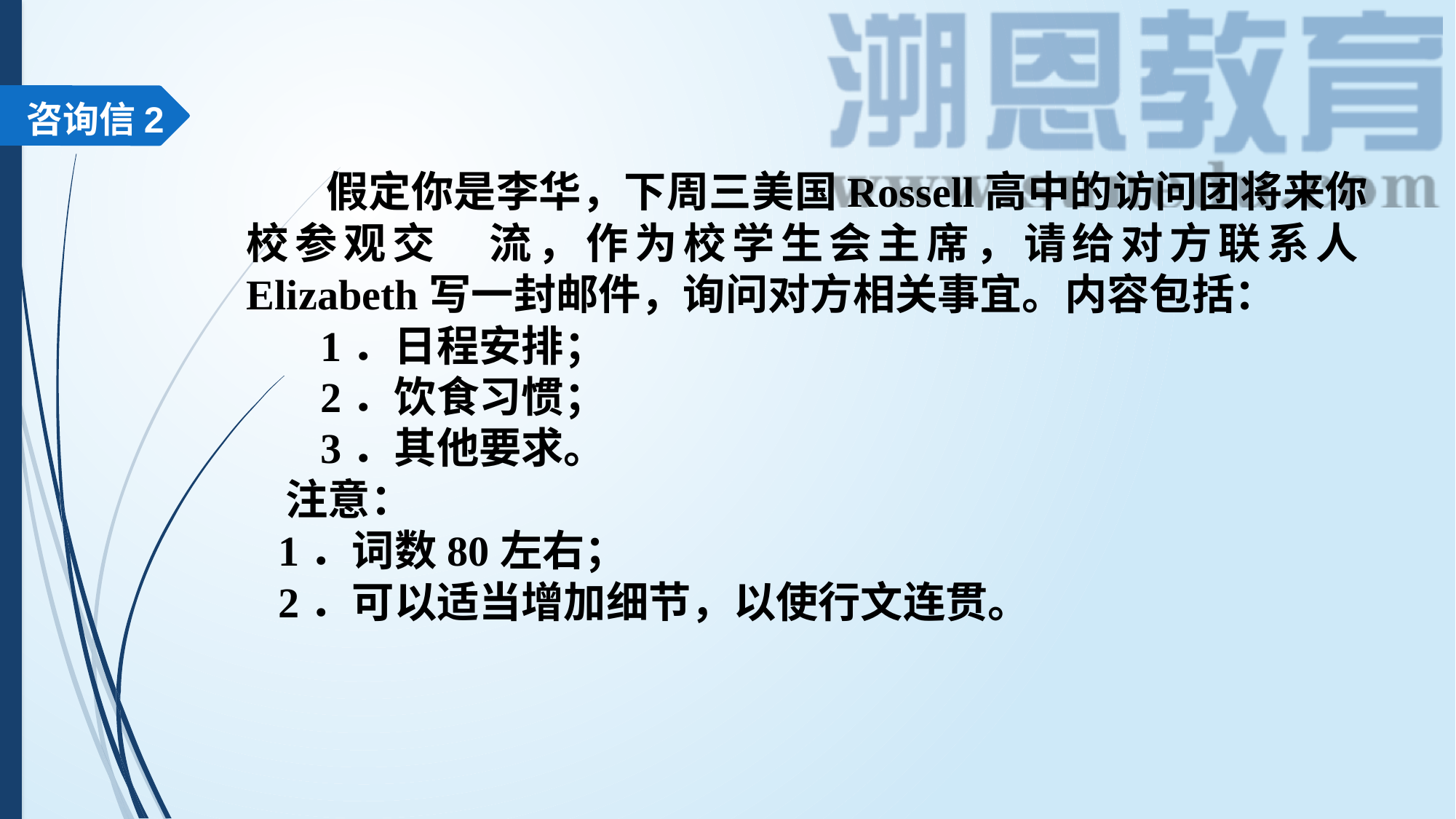

咨询信2
       假定你是李华，下周三美国Rossell高中的访问团将来你校参观交   流，作为校学生会主席，请给对方联系人Elizabeth写一封邮件，询问对方相关事宜。内容包括：
       1．日程安排；
       2．饮食习惯；
       3．其他要求。
   注意：
   1．词数80左右；
   2．可以适当增加细节，以使行文连贯。